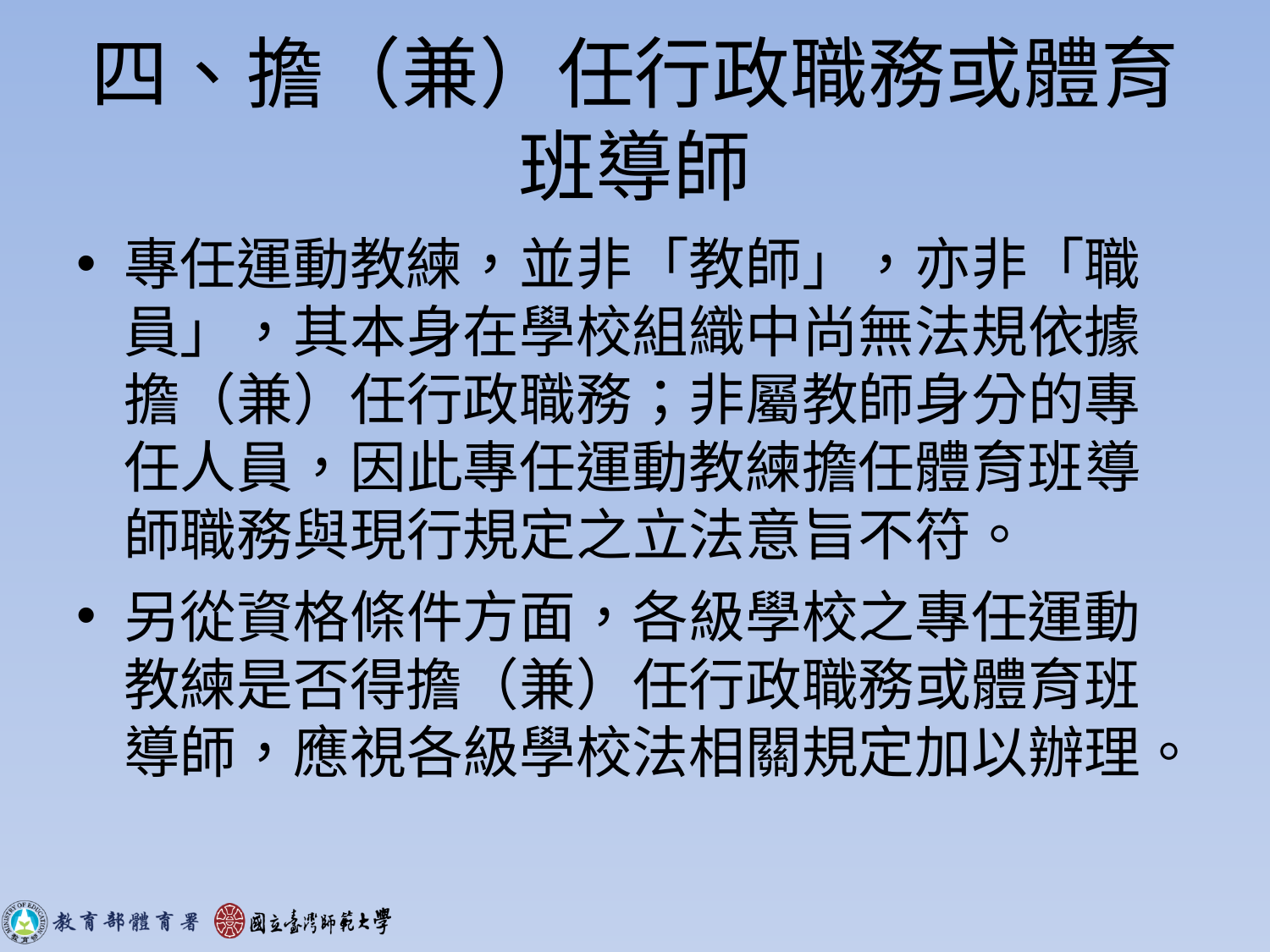

# 四、擔（兼）任行政職務或體育班導師
專任運動教練，並非「教師」，亦非「職員」，其本身在學校組織中尚無法規依據擔（兼）任行政職務；非屬教師身分的專任人員，因此專任運動教練擔任體育班導師職務與現行規定之立法意旨不符。
另從資格條件方面，各級學校之專任運動教練是否得擔（兼）任行政職務或體育班導師，應視各級學校法相關規定加以辦理。